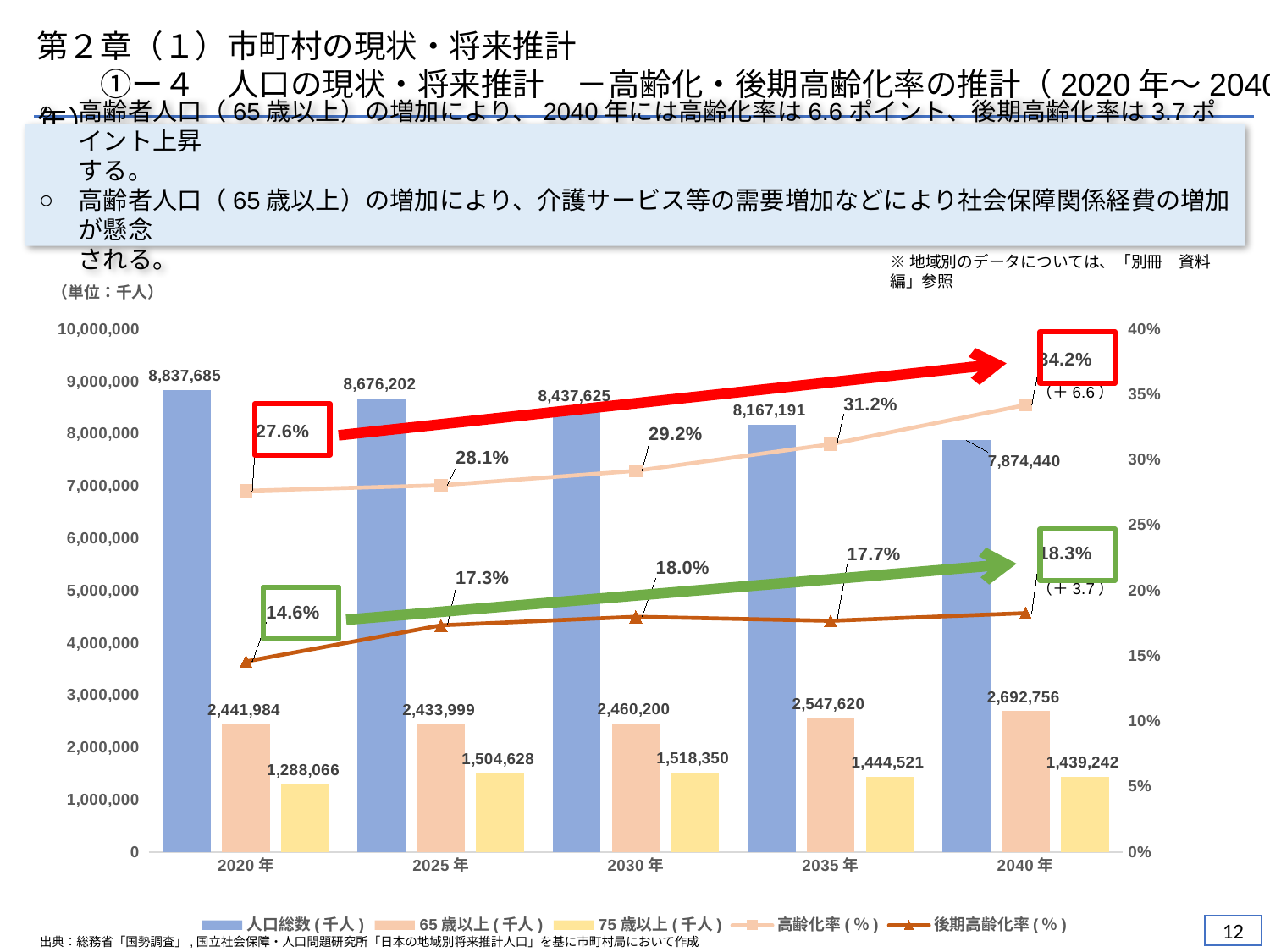

第２章（１）市町村の現状・将来推計
　　①ー４　人口の現状・将来推計　－高齢化・後期高齢化率の推計（2020年～2040年）
高齢者人口（65歳以上）の増加により、2040年には高齢化率は6.6ポイント、後期高齢化率は3.7ポイント上昇
する。
高齢者人口（65歳以上）の増加により、介護サービス等の需要増加などにより社会保障関係経費の増加が懸念
される。
※地域別のデータについては、「別冊　資料編」参照

### Chart

| Category | 人口総数(千人) | 65歳以上(千人) | 75歳以上(千人) | 高齢化率(％) | 後期高齢化率(％) |
|---|---|---|---|---|---|
| 2020年 | 8837685.0 | 2441984.0 | 1288066.0 | 0.27631489468112974 | 0.14574699143497422 |
| 2025年 | 8676202.0 | 2433999.0 | 1504628.0 | 0.2805373826012811 | 0.1734201209238789 |
| 2030年 | 8437625.0 | 2460200.0 | 1518350.0 | 0.291574939630524 | 0.17994992666775306 |
| 2035年 | 8167191.0 | 2547620.0 | 1444521.0 | 0.31193344198758177 | 0.17686876675224075 |
| 2040年 | 7874440.0 | 2692756.0 | 1439242.0 | 0.34196158710968655 | 0.18277388614301462 |

（＋6.6）

（＋3.7）

12
出典：総務省「国勢調査」,国立社会保障・人口問題研究所「日本の地域別将来推計人口」を基に市町村局において作成